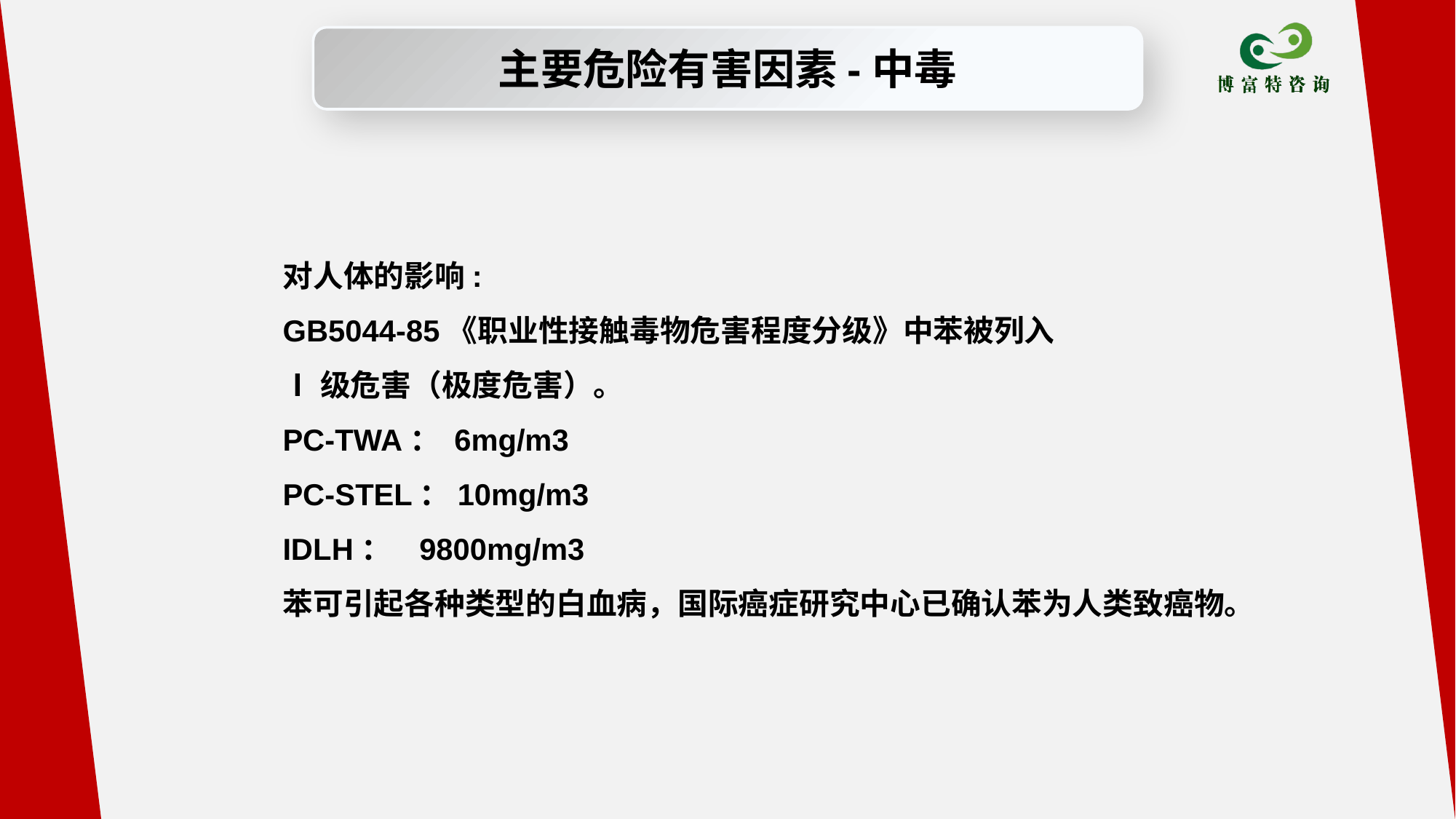

主要危险有害因素-中毒
对人体的影响:
GB5044-85《职业性接触毒物危害程度分级》中苯被列入
Ⅰ级危害（极度危害）。
PC-TWA： 6mg/m3
PC-STEL：10mg/m3
IDLH：   9800mg/m3
苯可引起各种类型的白血病，国际癌症研究中心已确认苯为人类致癌物。